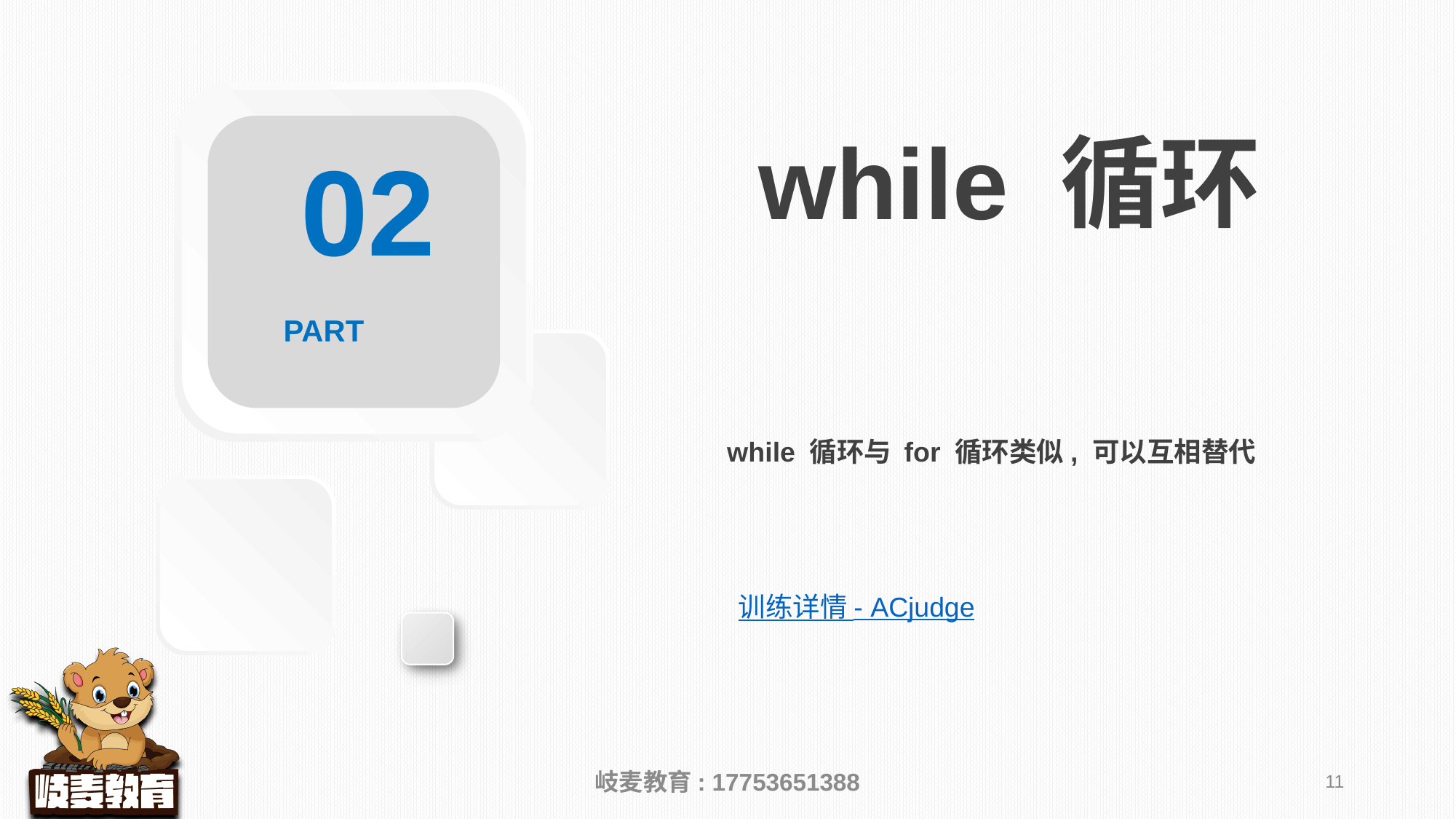

while 循环
02
while 循环与 for 循环类似, 可以互相替代
训练详情 - ACjudge
岐麦教育: 17753651388
11